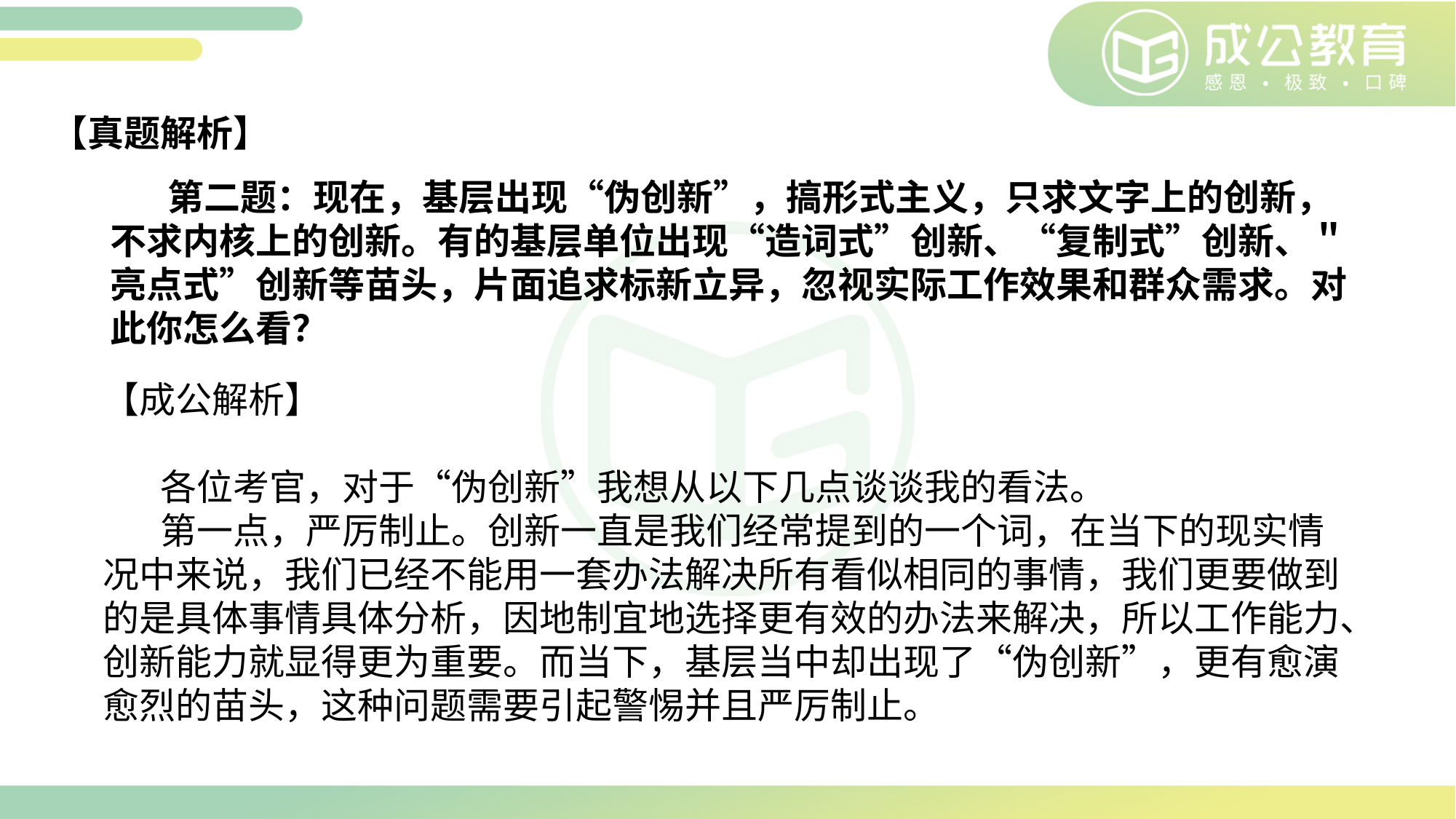

# 【真题解析】

      第二题：现在，基层出现“伪创新”，搞形式主义，只求文字上的创新，不求内核上的创新。有的基层单位出现“造词式”创新、“复制式”创新、＂亮点式”创新等苗头，片面追求标新立异，忽视实际工作效果和群众需求。对此你怎么看？

【成公解析】

      各位考官，对于“伪创新”我想从以下几点谈谈我的看法。
      第一点，严厉制止。创新一直是我们经常提到的一个词，在当下的现实情况中来说，我们已经不能用一套办法解决所有看似相同的事情，我们更要做到的是具体事情具体分析，因地制宜地选择更有效的办法来解决，所以工作能力、创新能力就显得更为重要。而当下，基层当中却出现了“伪创新”，更有愈演愈烈的苗头，这种问题需要引起警惕并且严厉制止。